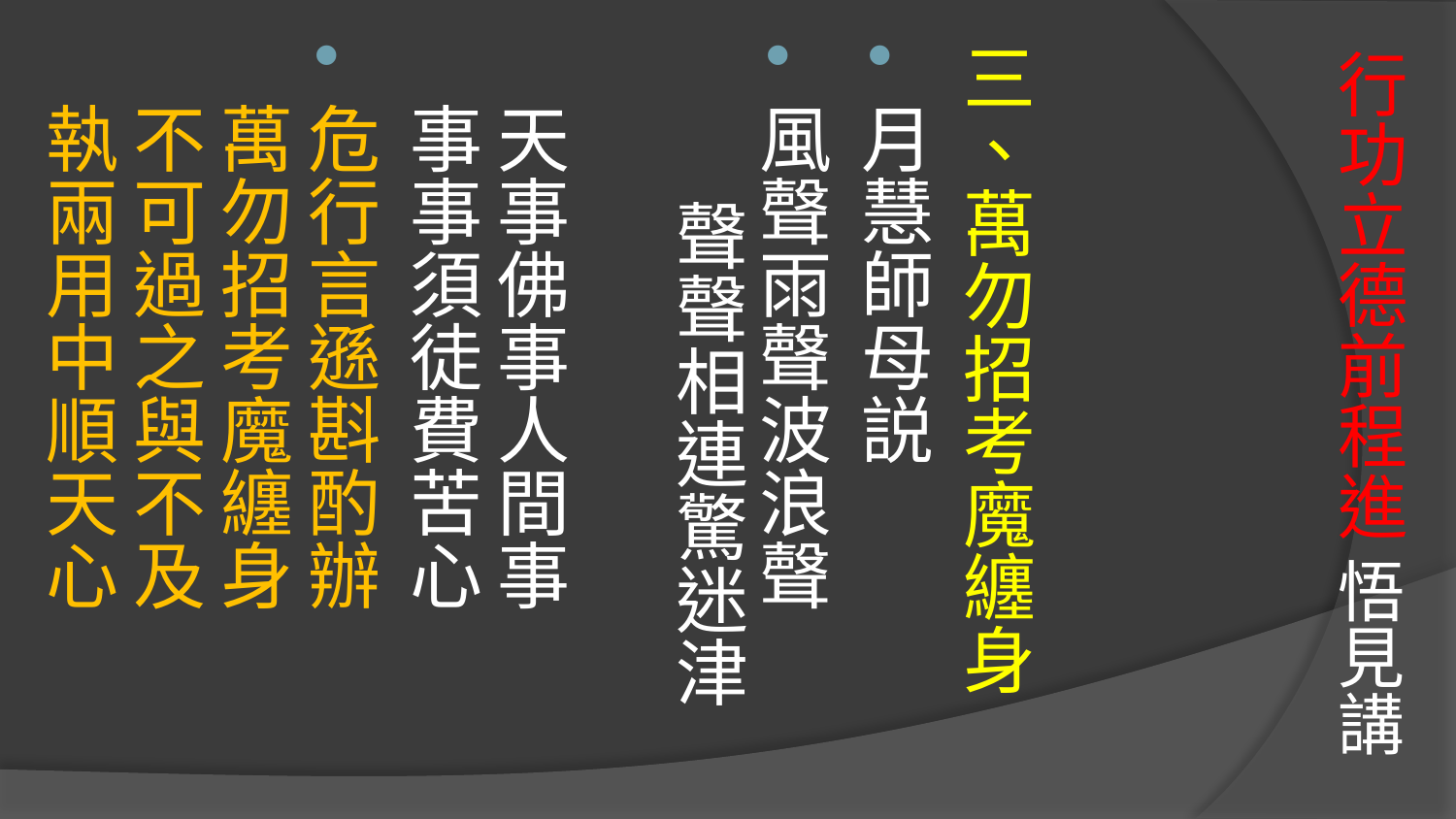

# 行功立德前程進 悟見講
三、萬勿招考魔纏身
月慧師母説
風聲雨聲波浪聲　             聲聲相連驚迷津 　　
天事佛事人間事　  事事須徒費苦心
危行言遜斟酌辦　  萬勿招考魔纏身　　 
不可過之與不及　  執兩用中順天心